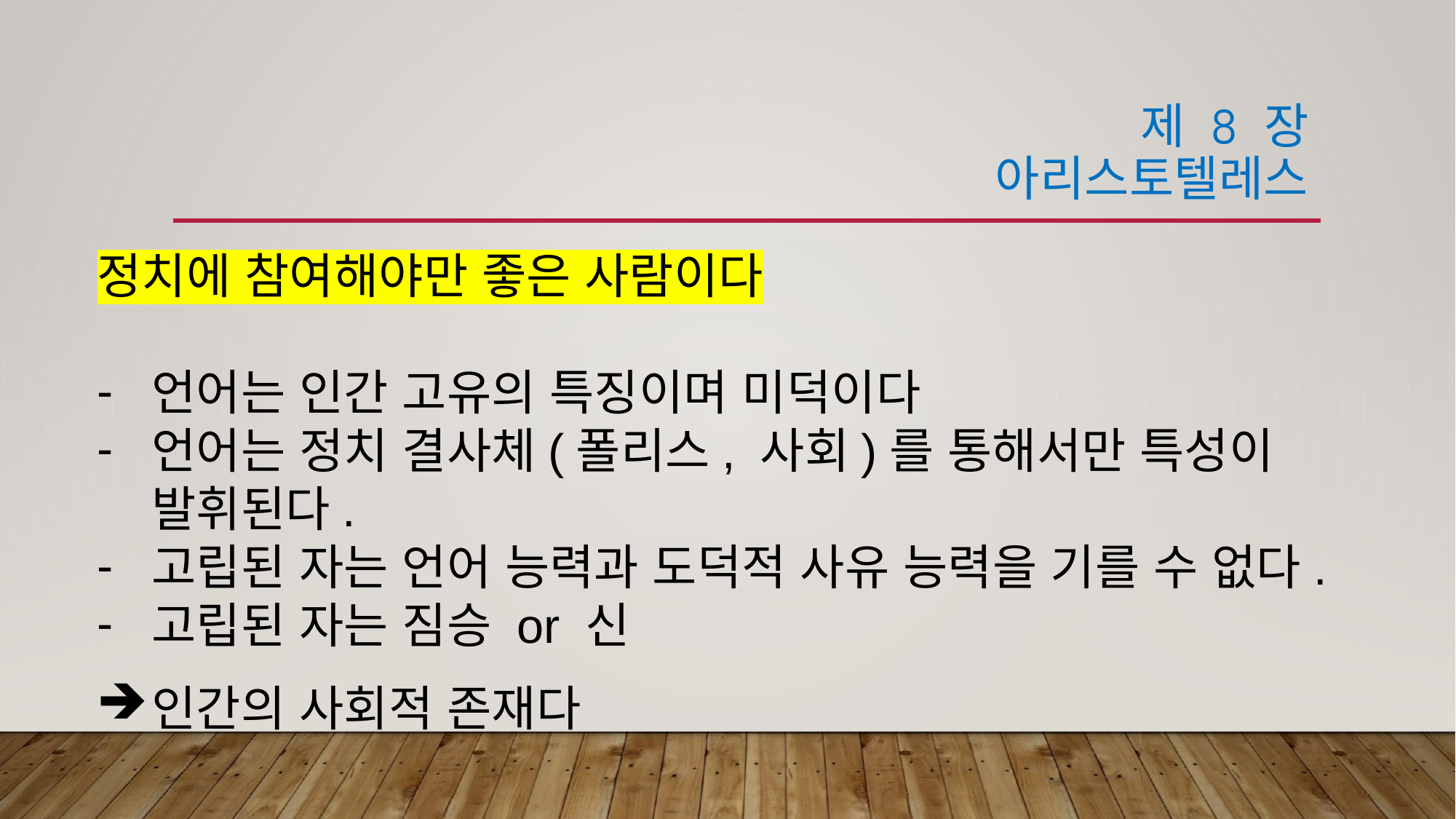

# 제 8 장 아리스토텔레스
정치에 참여해야만 좋은 사람이다

언어는 인간 고유의 특징이며 미덕이다
언어는 정치 결사체(폴리스, 사회)를 통해서만 특성이 발휘된다.
고립된 자는 언어 능력과 도덕적 사유 능력을 기를 수 없다.
고립된 자는 짐승 or 신
인간의 사회적 존재다